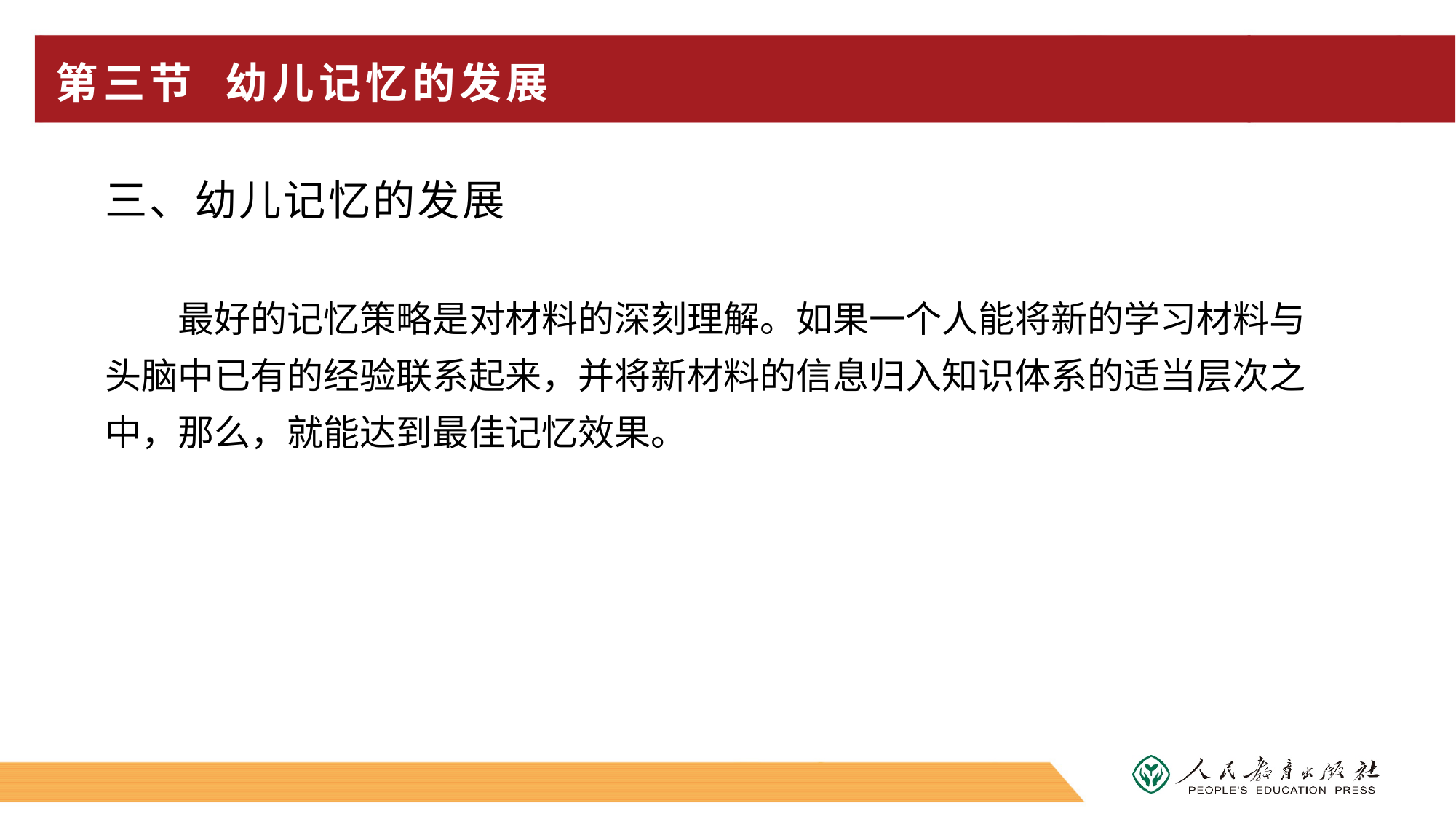

# 第三节  幼儿记忆的发展
三、幼儿记忆的发展
最好的记忆策略是对材料的深刻理解。如果一个人能将新的学习材料与头脑中已有的经验联系起来，并将新材料的信息归入知识体系的适当层次之中，那么，就能达到最佳记忆效果。